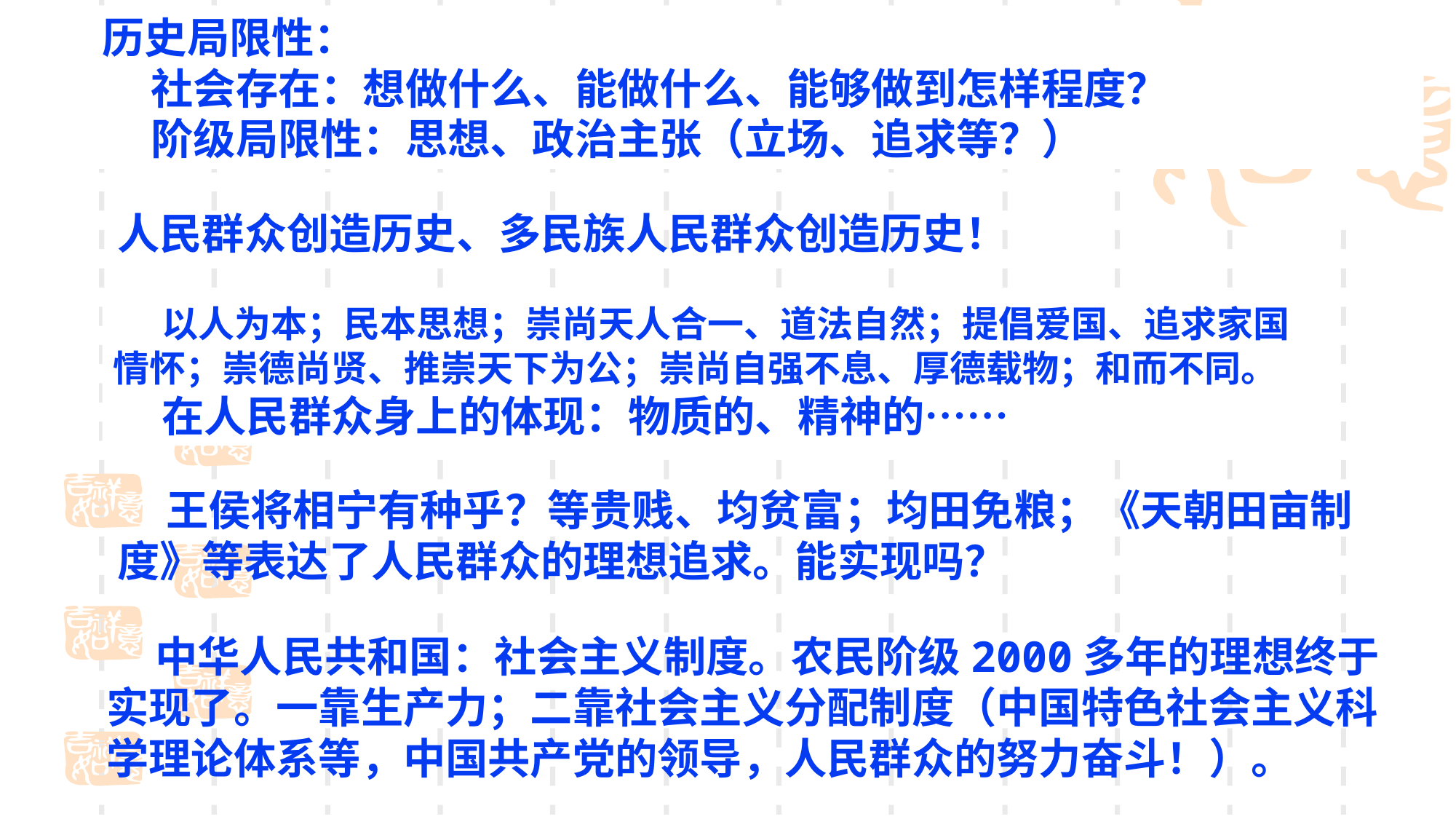

历史局限性：
    社会存在：想做什么、能做什么、能够做到怎样程度？
    阶级局限性：思想、政治主张（立场、追求等？）
人民群众创造历史、多民族人民群众创造历史！
    以人为本；民本思想；崇尚天人合一、道法自然；提倡爱国、追求家国情怀；崇德尚贤、推崇天下为公；崇尚自强不息、厚德载物；和而不同。
    在人民群众身上的体现：物质的、精神的……
    王侯将相宁有种乎？等贵贱、均贫富；均田免粮；《天朝田亩制度》等表达了人民群众的理想追求。能实现吗？
    中华人民共和国：社会主义制度。农民阶级2000多年的理想终于实现了。一靠生产力；二靠社会主义分配制度（中国特色社会主义科学理论体系等，中国共产党的领导，人民群众的努力奋斗！）。